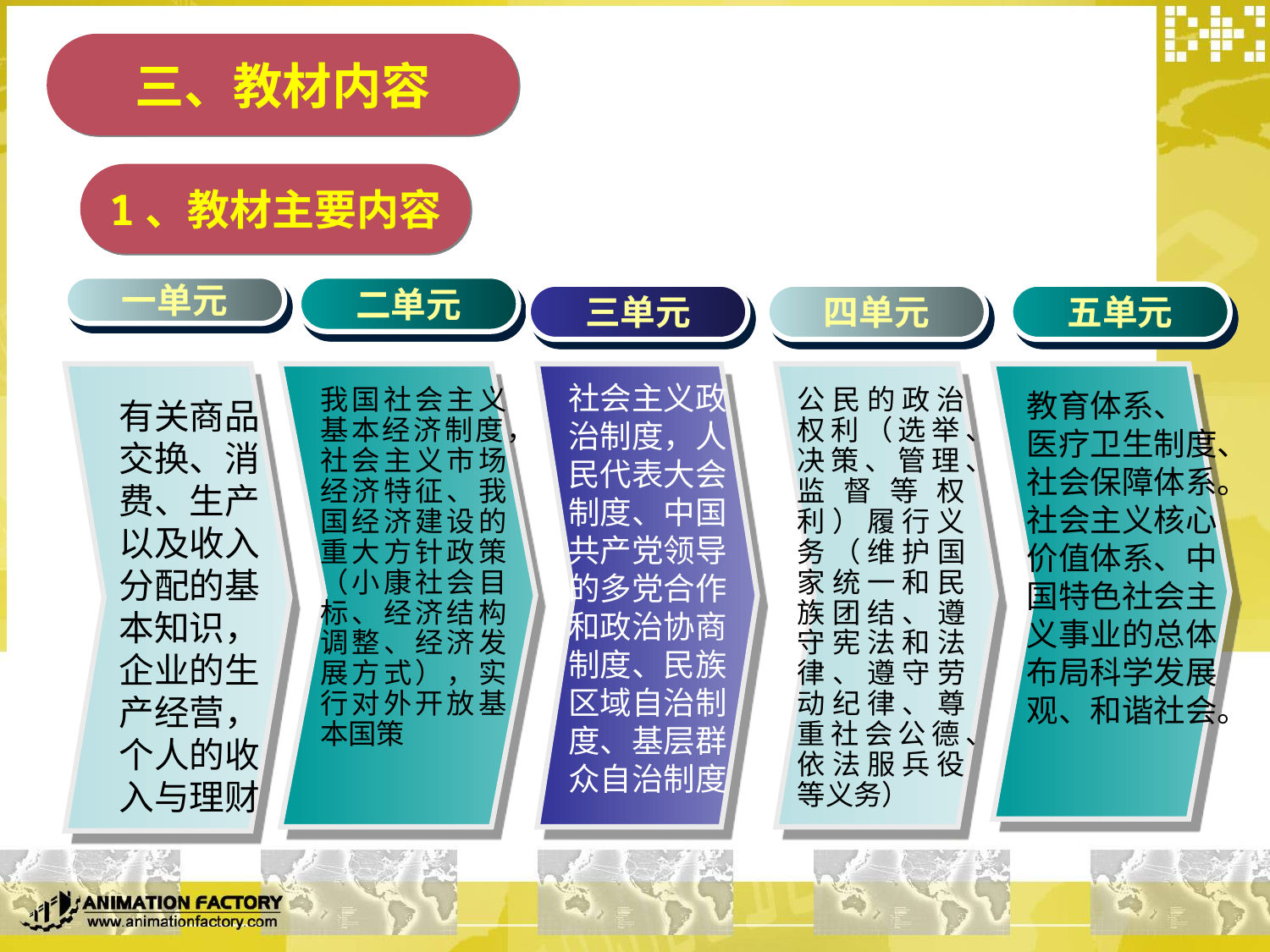

三、教材内容
1、教材主要内容
一单元
二单元
三单元
四单元
五单元

社会主义政治制度，人民代表大会制度、中国共产党领导的多党合作和政治协商制度、民族区域自治制度、基层群众自治制度
我国社会主义基本经济制度，社会主义市场经济特征、我国经济建设的重大方针政策（小康社会目标、经济结构调整、经济发展方式），实行对外开放基本国策
公民的政治权利（选举、决策、管理、监督等权利）履行义务（维护国家统一和民族团结、遵守宪法和法律、遵守劳动纪律、尊重社会公德、依法服兵役等义务）
教育体系、
医疗卫生制度、社会保障体系。社会主义核心价值体系、中国特色社会主义事业的总体布局科学发展观、和谐社会。
有关商品交换、消费、生产以及收入分配的基本知识，企业的生产经营，个人的收入与理财